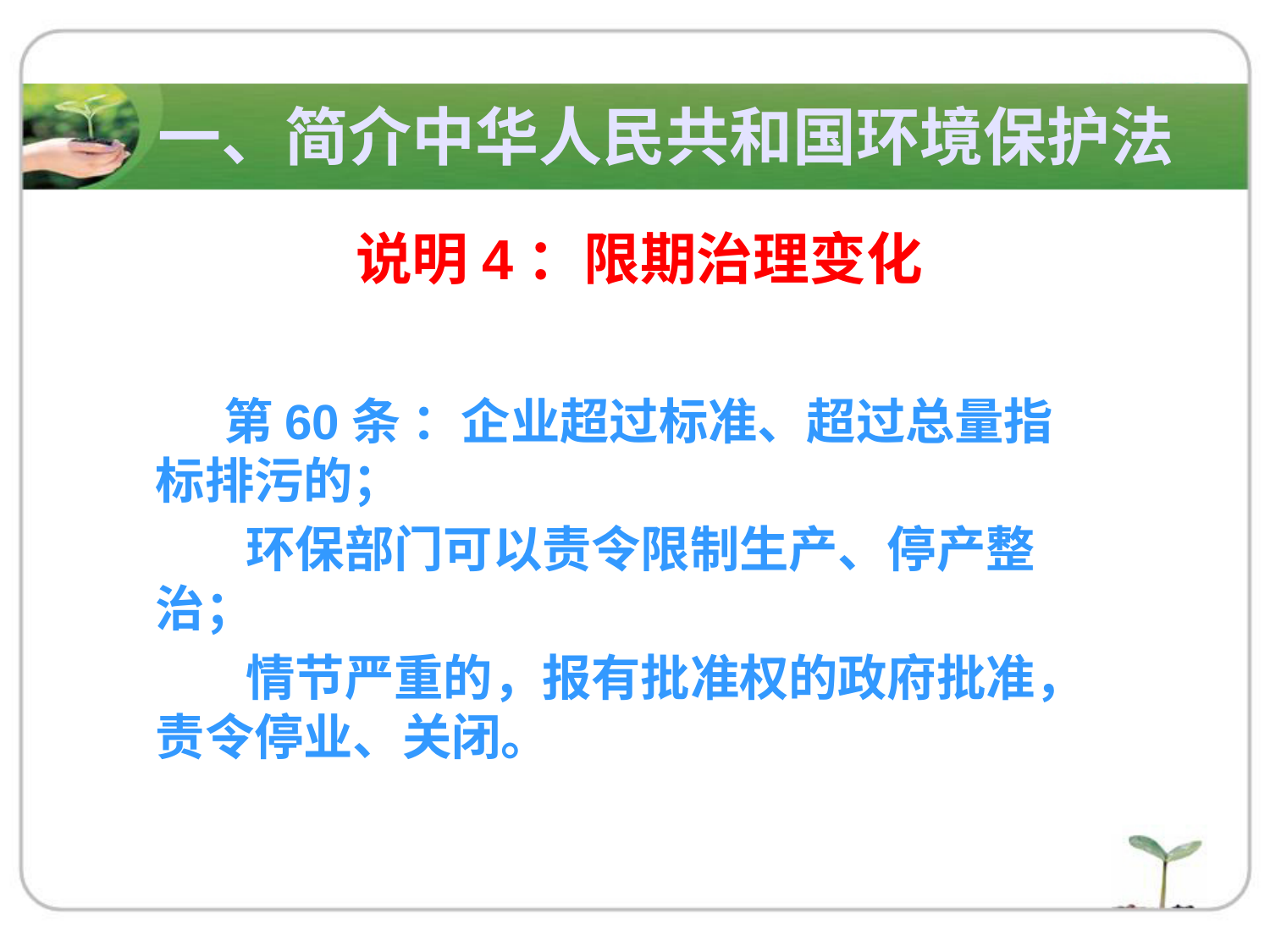

一、简介中华人民共和国环境保护法
说明4：限期治理变化

     第60条 ：企业超过标准、超过总量指标排污的；
       环保部门可以责令限制生产、停产整治；
       情节严重的，报有批准权的政府批准，责令停业、关闭。